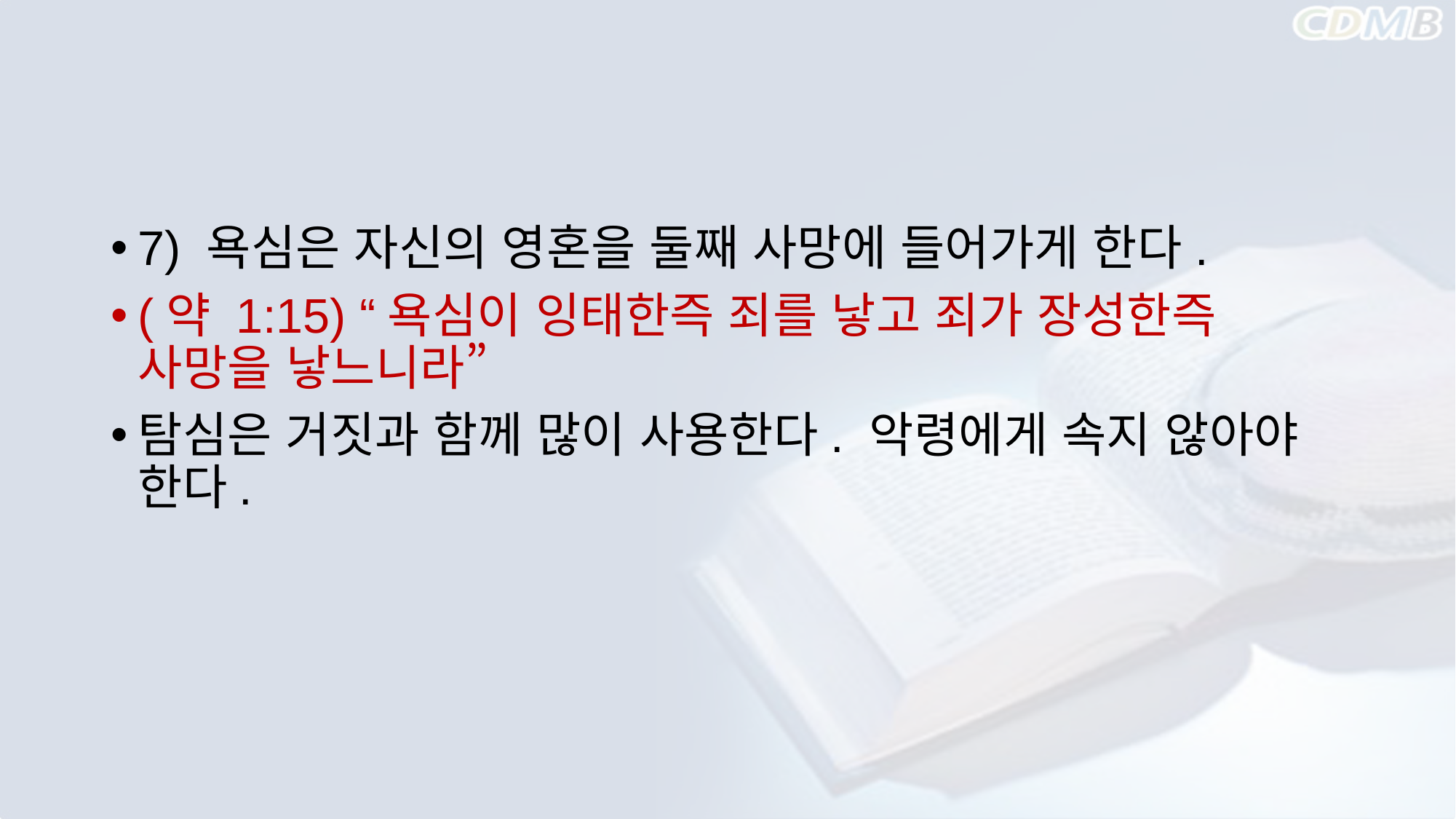

#
7) 욕심은 자신의 영혼을 둘째 사망에 들어가게 한다.
(약 1:15) “욕심이 잉태한즉 죄를 낳고 죄가 장성한즉 사망을 낳느니라”
탐심은 거짓과 함께 많이 사용한다. 악령에게 속지 않아야 한다.